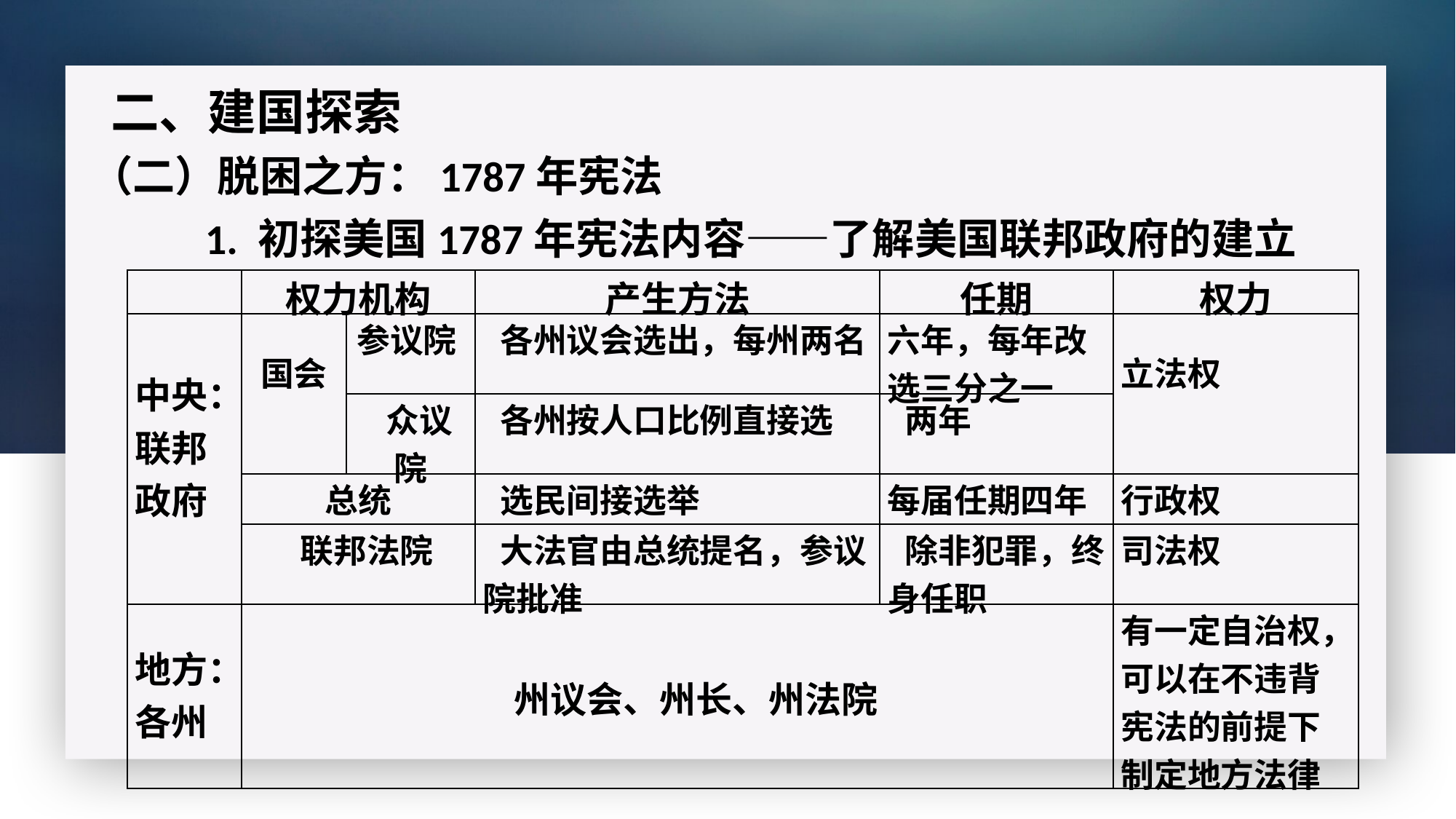

二、建国探索
（二）脱困之方：1787年宪法
1. 初探美国1787年宪法内容——了解美国联邦政府的建立
|  | 权力机构 |  | 产生方法 | 任期 | 权力 |
| --- | --- | --- | --- | --- | --- |
| 中央：联邦政府 | 国会 | 参议院 | 各州议会选出，每州两名 | 六年，每年改选三分之一 | 立法权 |
|  |  | 众议院 | 各州按人口比例直接选 | 两年 |  |
|  | 总统 |  | 选民间接选举 | 每届任期四年 | 行政权 |
|  | 联邦法院 |  | 大法官由总统提名，参议院批准 | 除非犯罪，终身任职 | 司法权 |
| 地方：各州 | 州议会、州长、州法院 |  |  |  | 有一定自治权，可以在不违背宪法的前提下制定地方法律 |